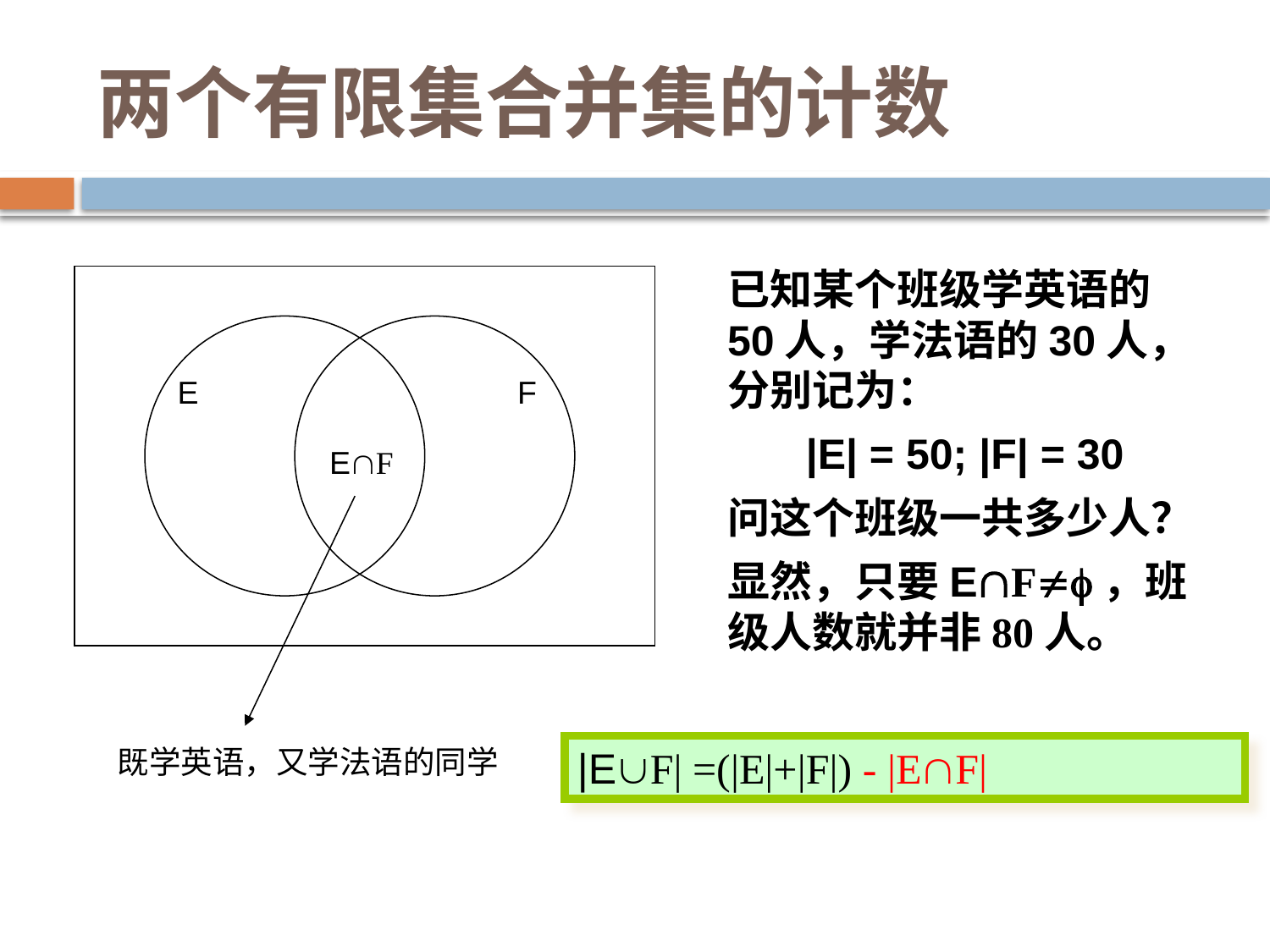

# 两个有限集合并集的计数
已知某个班级学英语的50人，学法语的30人，分别记为：
|E| = 50; |F| = 30
问这个班级一共多少人？
显然，只要E∩F≠φ，班级人数就并非80人。

E
F
E∩F

既学英语，又学法语的同学
|E∪F| =(|E|+|F|) - |E∩F|